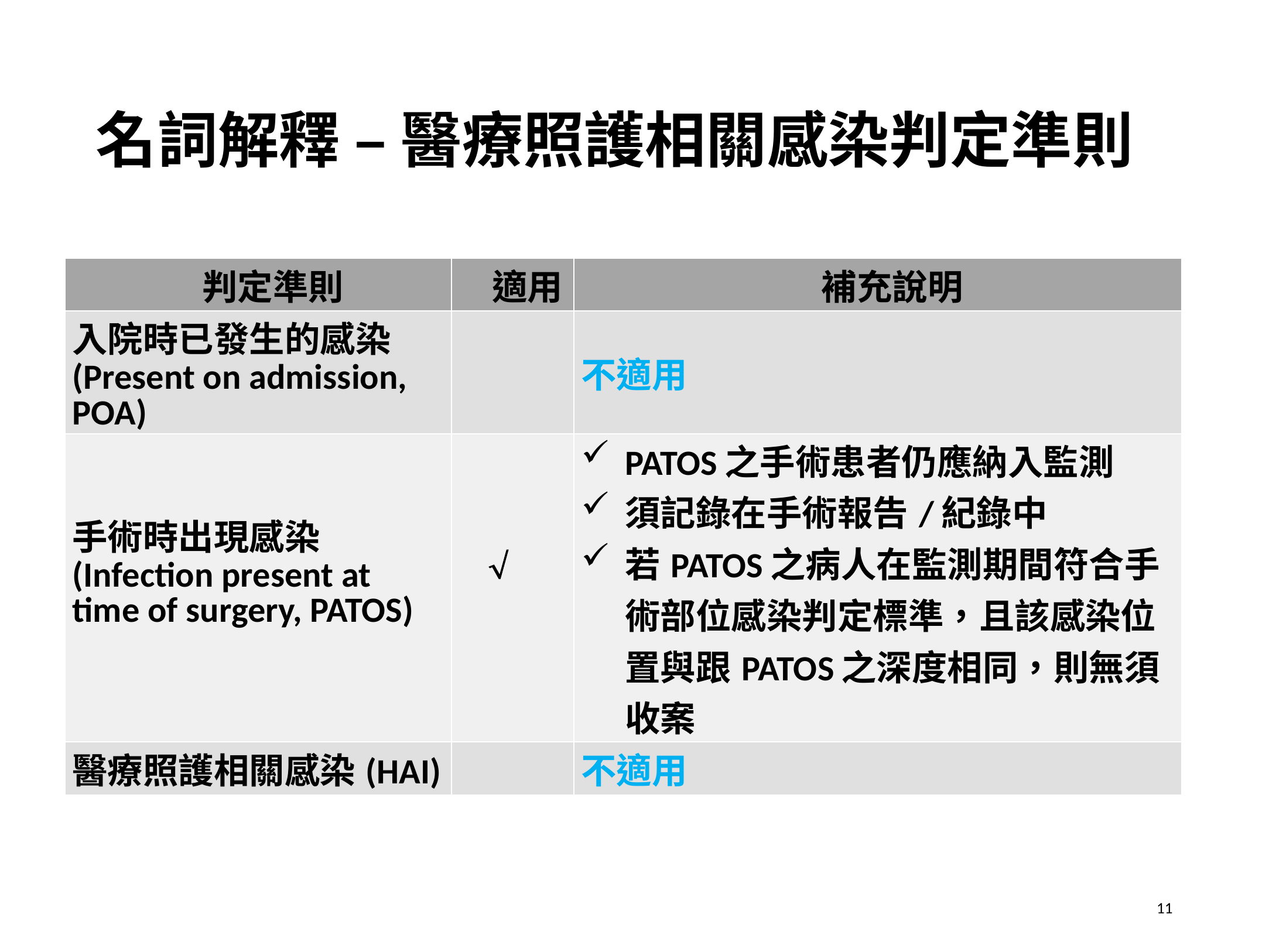

# 名詞解釋 – 醫療照護相關感染判定準則
| 判定準則 | 適用 | 補充說明 |
| --- | --- | --- |
| 入院時已發生的感染(Present on admission, POA) |  | 不適用 |
| 手術時出現感染 (Infection present at time of surgery, PATOS) | √ | PATOS之手術患者仍應納入監測 須記錄在手術報告/紀錄中 若PATOS之病人在監測期間符合手術部位感染判定標準，且該感染位置與跟PATOS之深度相同，則無須收案 |
| 醫療照護相關感染(HAI) |  | 不適用 |
11